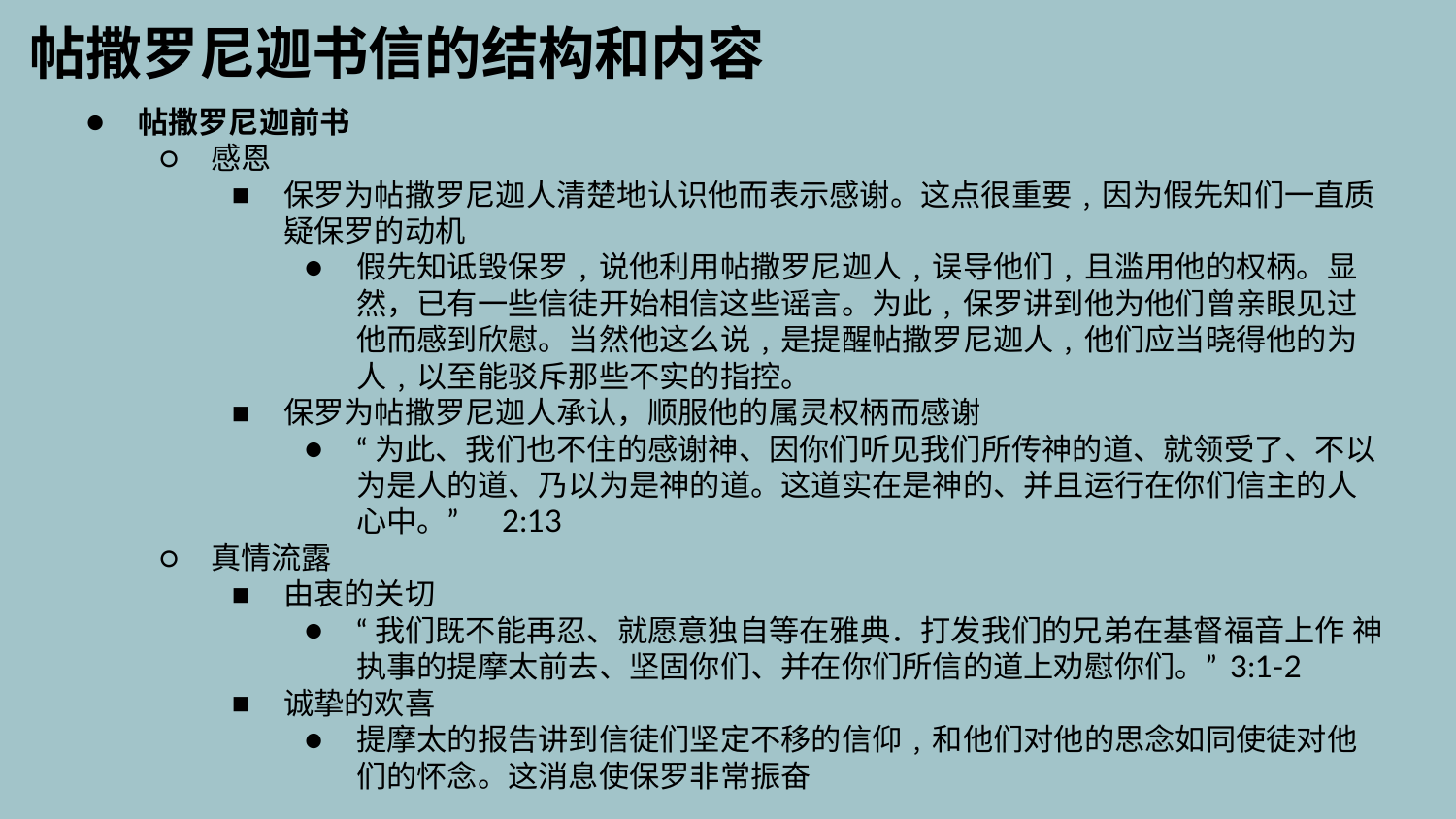

帖撒罗尼迦书信的结构和内容
帖撒罗尼迦前书
感恩
保罗为帖撒罗尼迦人清楚地认识他而表示感谢。这点很重要﹐因为假先知们一直质疑保罗的动机
假先知诋毁保罗﹐说他利用帖撒罗尼迦人﹐误导他们﹐且滥用他的权柄。显然，已有一些信徒开始相信这些谣言。为此﹐保罗讲到他为他们曾亲眼见过他而感到欣慰。当然他这么说﹐是提醒帖撒罗尼迦人﹐他们应当晓得他的为人﹐以至能驳斥那些不实的指控。
保罗为帖撒罗尼迦人承认，顺服他的属灵权柄而感谢
“为此、我们也不住的感谢神、因你们听见我们所传神的道、就领受了、不以为是人的道、乃以为是神的道。这道实在是神的、并且运行在你们信主的人心中。”	2:13
真情流露
由衷的关切
“我们既不能再忍、就愿意独自等在雅典．打发我们的兄弟在基督福音上作 神执事的提摩太前去、坚固你们、并在你们所信的道上劝慰你们。”	3:1-2
诚挚的欢喜
提摩太的报告讲到信徒们坚定不移的信仰﹐和他们对他的思念如同使徒对他们的怀念。这消息使保罗非常振奋